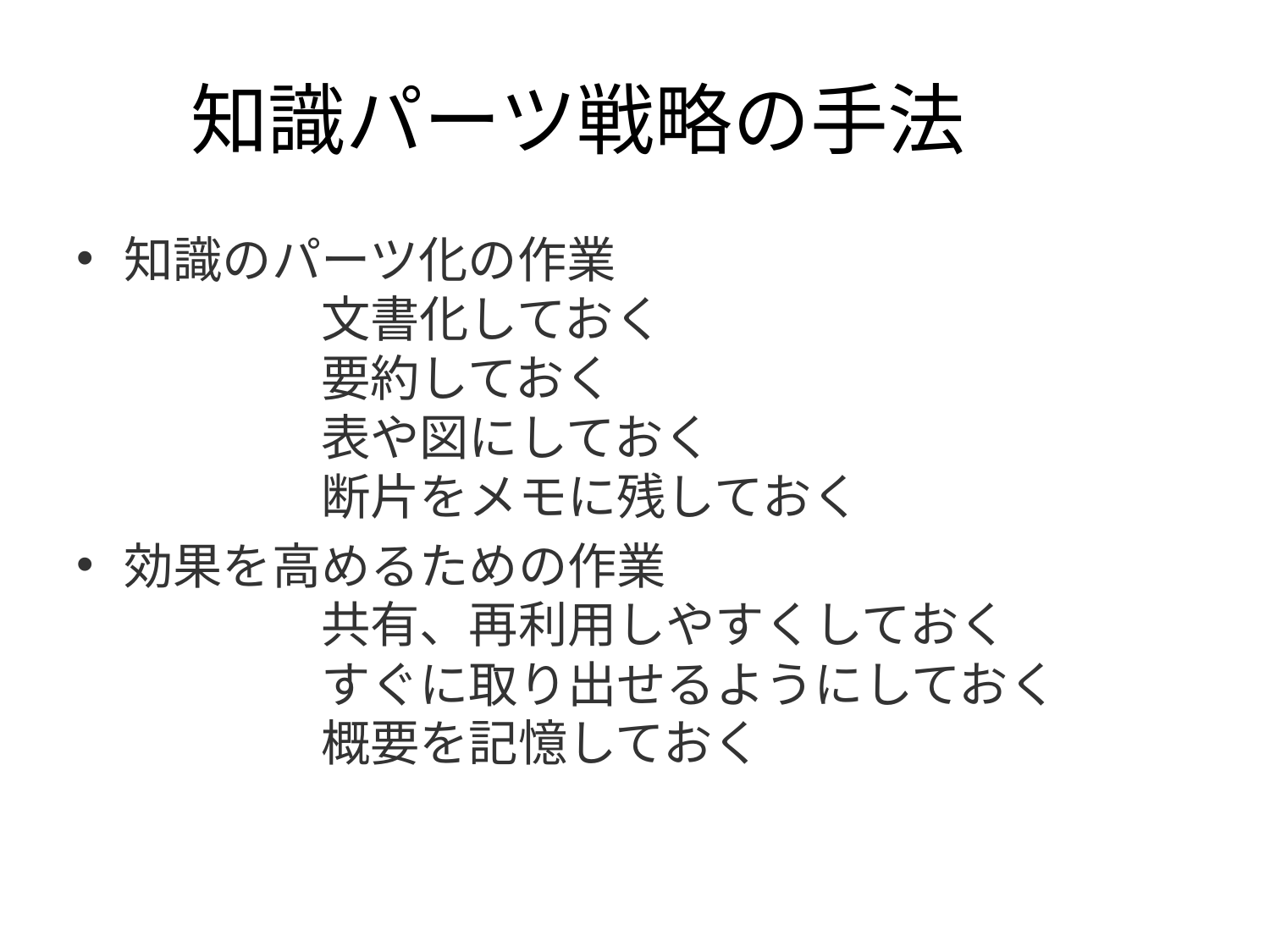

# 知識パーツ戦略の手法
知識のパーツ化の作業
　　　　文書化しておく
　　　　要約しておく
　　　　表や図にしておく
　　　　断片をメモに残しておく
効果を高めるための作業
　　　　共有、再利用しやすくしておく
　　　　すぐに取り出せるようにしておく
　　　　概要を記憶しておく